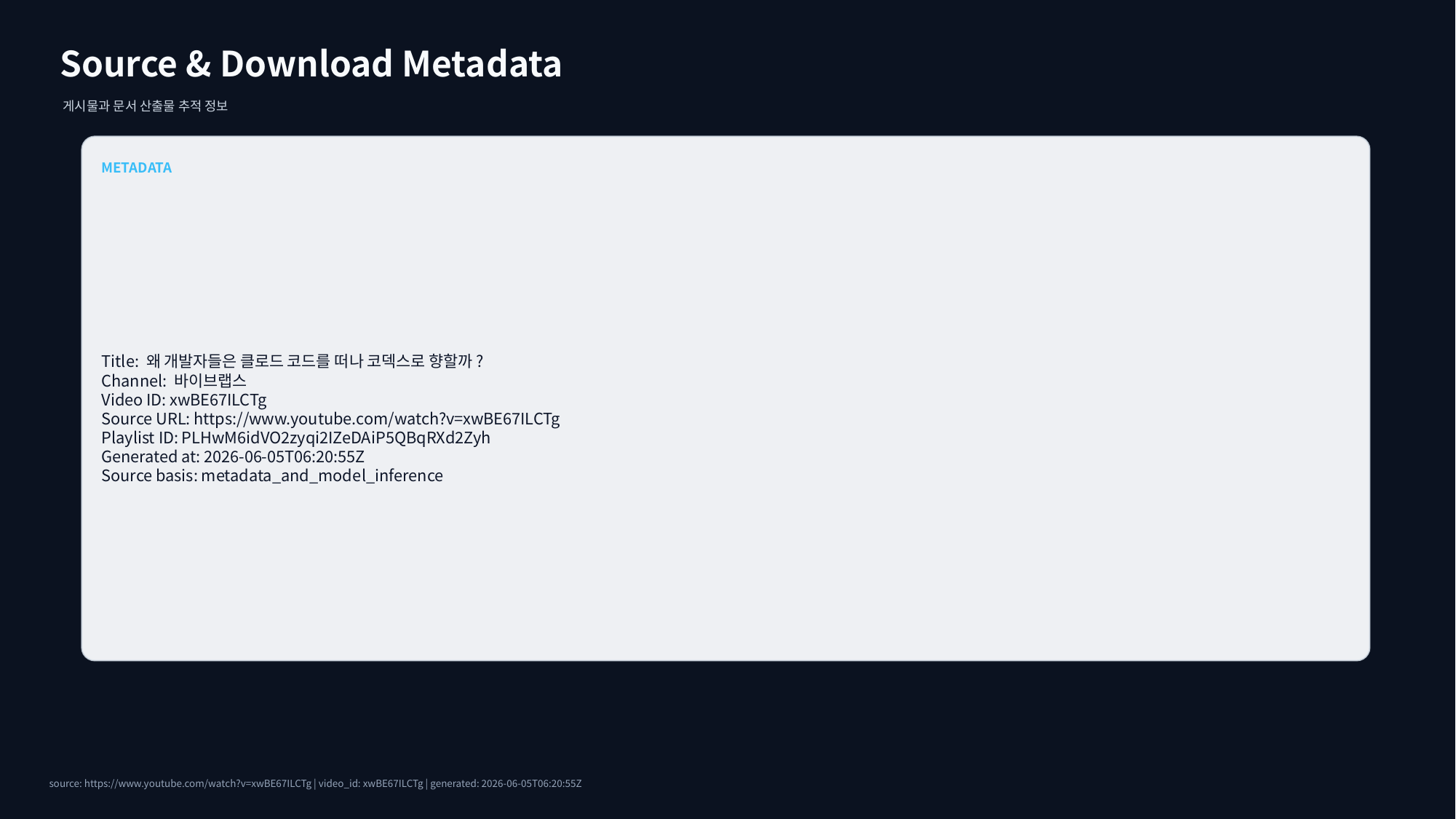

Source & Download Metadata
게시물과 문서 산출물 추적 정보

METADATA
Title: 왜 개발자들은 클로드 코드를 떠나 코덱스로 향할까?
Channel: 바이브랩스
Video ID: xwBE67ILCTg
Source URL: https://www.youtube.com/watch?v=xwBE67ILCTg
Playlist ID: PLHwM6idVO2zyqi2IZeDAiP5QBqRXd2Zyh
Generated at: 2026-06-05T06:20:55Z
Source basis: metadata_and_model_inference
source: https://www.youtube.com/watch?v=xwBE67ILCTg | video_id: xwBE67ILCTg | generated: 2026-06-05T06:20:55Z